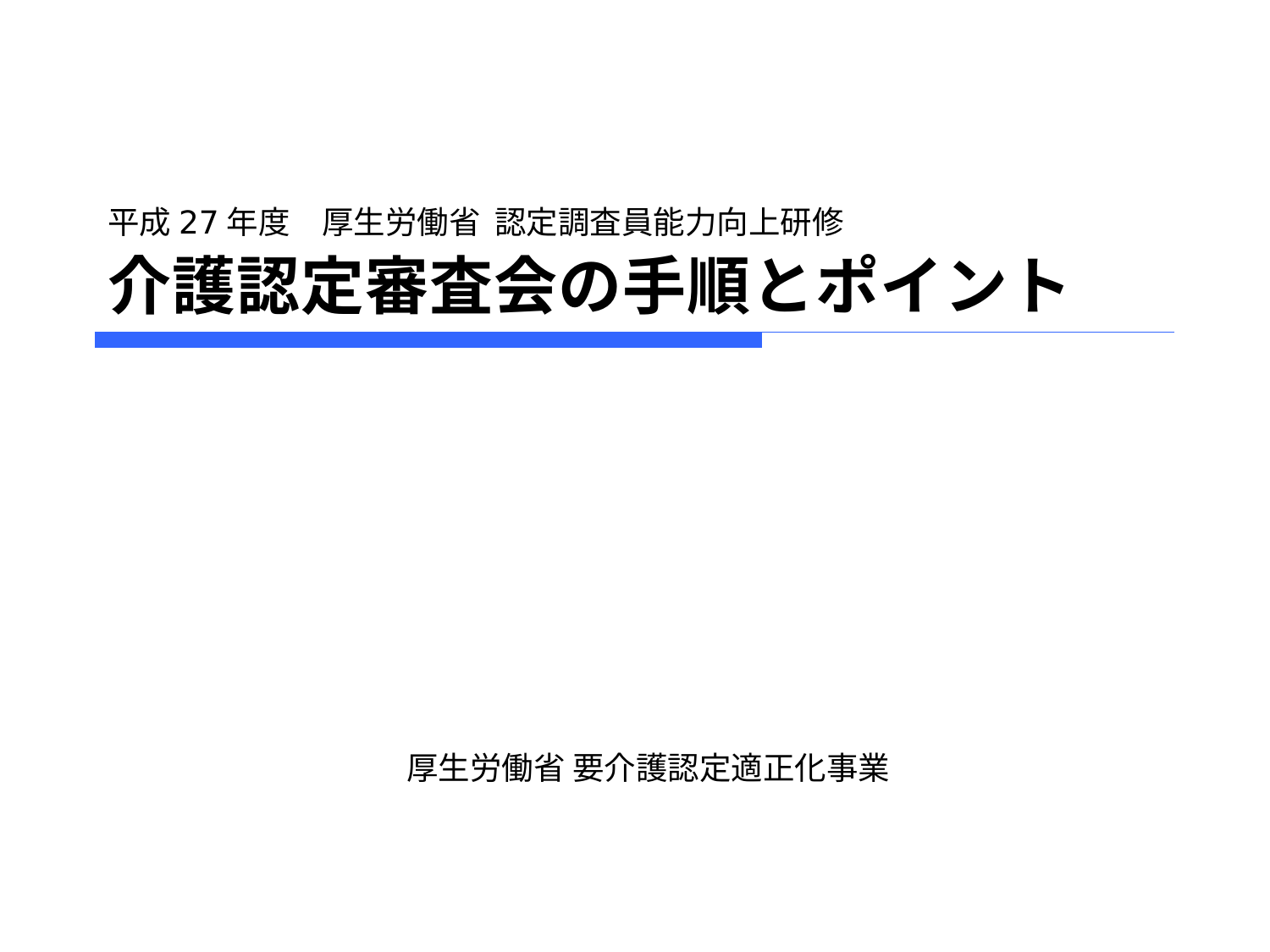

# 介護認定審査会の手順とポイント
平成27年度　厚生労働省  認定調査員能力向上研修

厚生労働省 要介護認定適正化事業